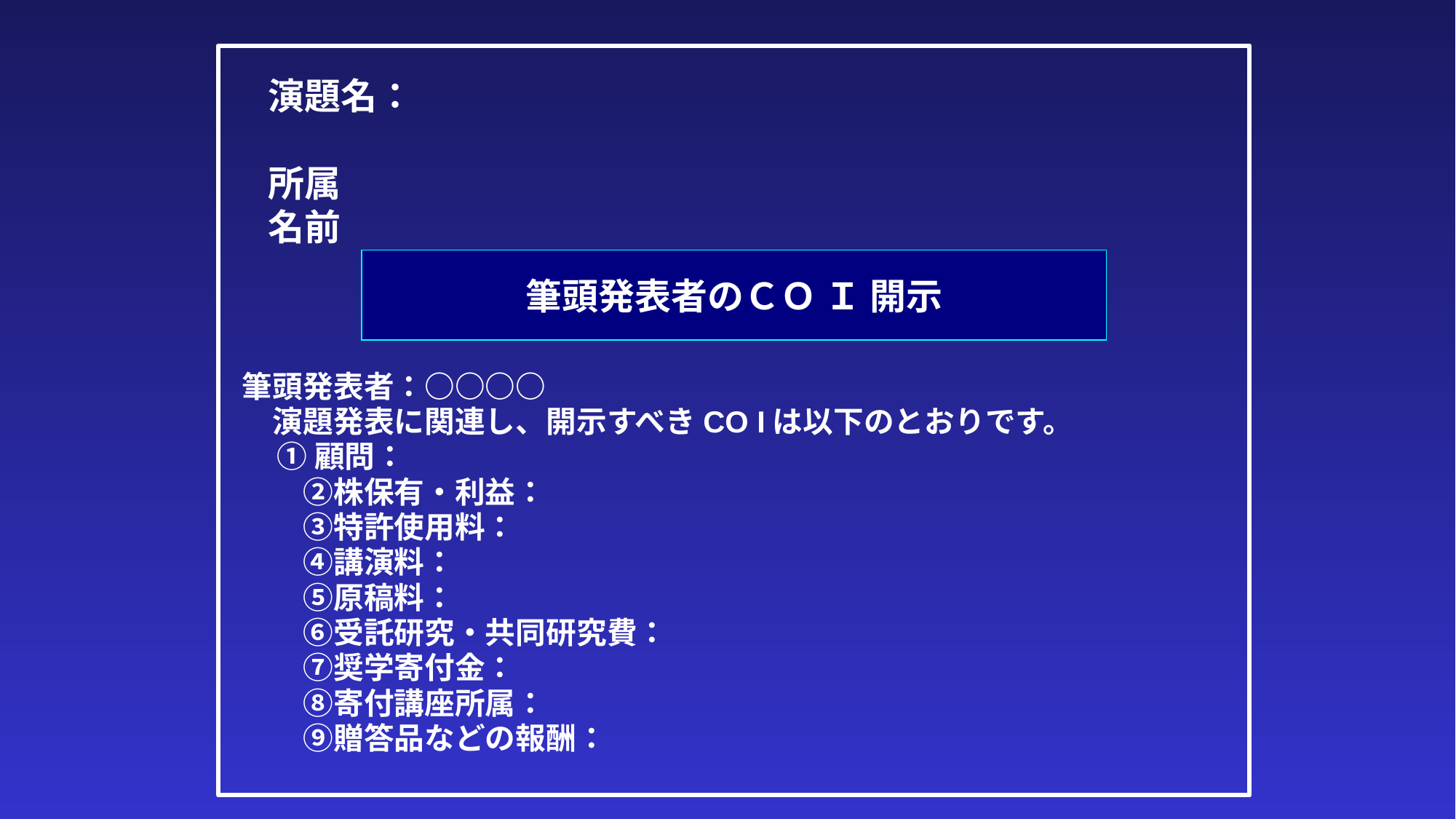

演題名：

所属
名前

筆頭発表者のＣＯ Ｉ 開示
筆頭発表者：○○○○
　演題発表に関連し、開示すべきCO Iは以下のとおりです。
     ①顧問：
　　②株保有・利益：
　　③特許使用料：
　　④講演料：
　　⑤原稿料：
　　⑥受託研究・共同研究費：
　　⑦奨学寄付金：
　　⑧寄付講座所属：
　　⑨贈答品などの報酬：